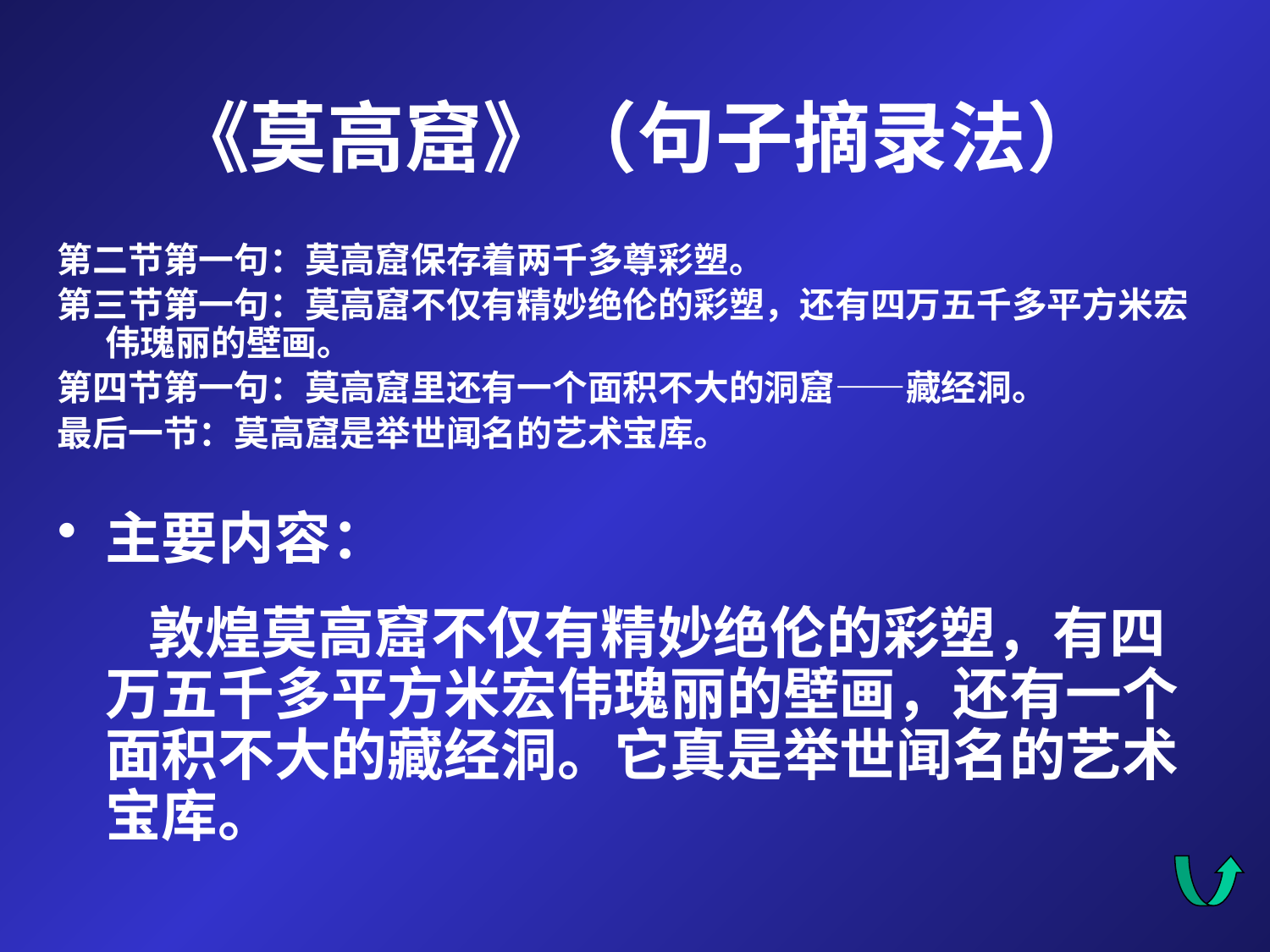

# 《莫高窟》（句子摘录法）
第二节第一句：莫高窟保存着两千多尊彩塑。
第三节第一句：莫高窟不仅有精妙绝伦的彩塑，还有四万五千多平方米宏伟瑰丽的壁画。
第四节第一句：莫高窟里还有一个面积不大的洞窟——藏经洞。
最后一节：莫高窟是举世闻名的艺术宝库。

主要内容：

      敦煌莫高窟不仅有精妙绝伦的彩塑，有四万五千多平方米宏伟瑰丽的壁画，还有一个面积不大的藏经洞。它真是举世闻名的艺术宝库。